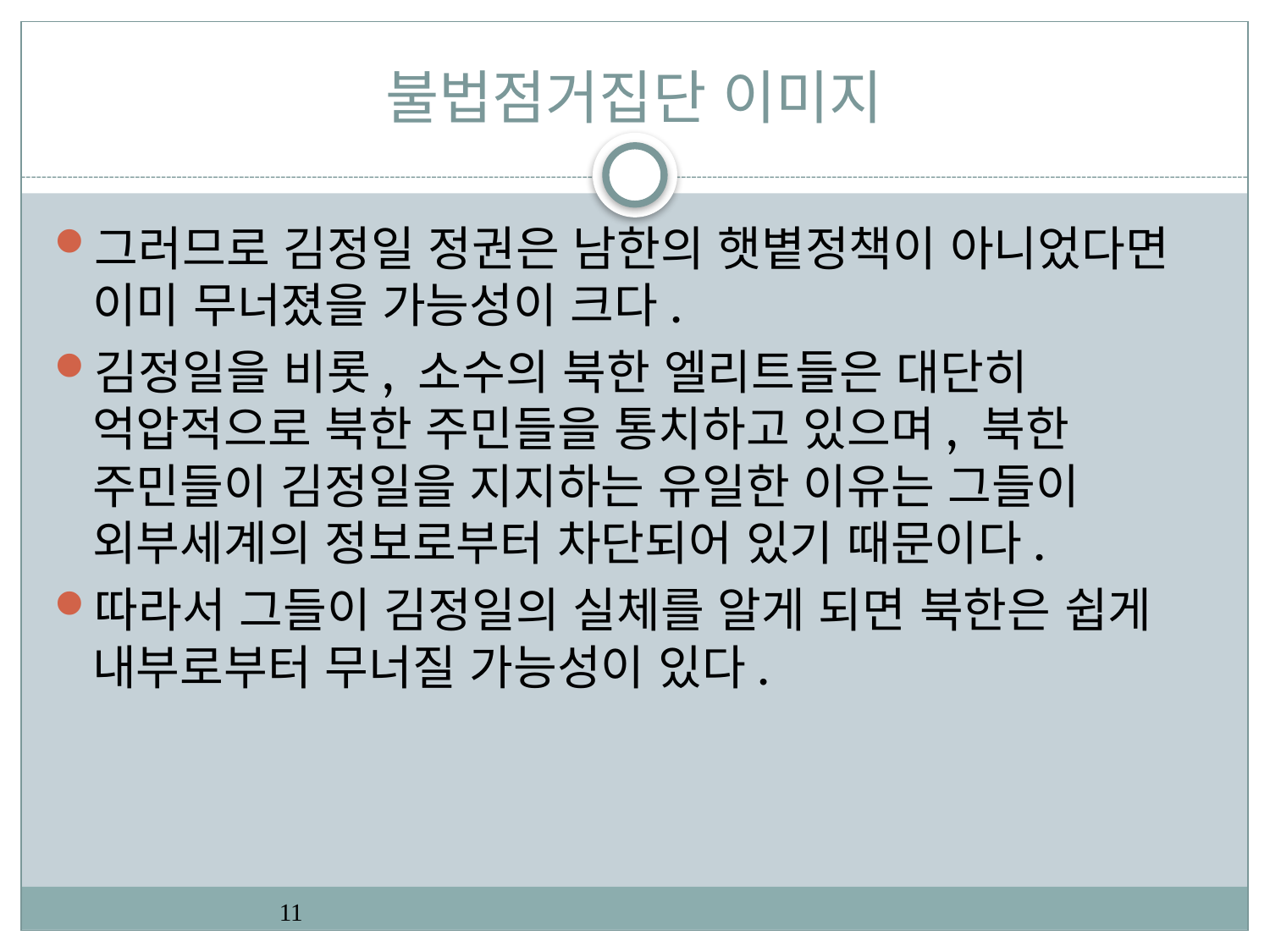

# 불법점거집단 이미지
그러므로 김정일 정권은 남한의 햇볕정책이 아니었다면 이미 무너졌을 가능성이 크다.
김정일을 비롯, 소수의 북한 엘리트들은 대단히 억압적으로 북한 주민들을 통치하고 있으며, 북한 주민들이 김정일을 지지하는 유일한 이유는 그들이 외부세계의 정보로부터 차단되어 있기 때문이다.
따라서 그들이 김정일의 실체를 알게 되면 북한은 쉽게 내부로부터 무너질 가능성이 있다.
11